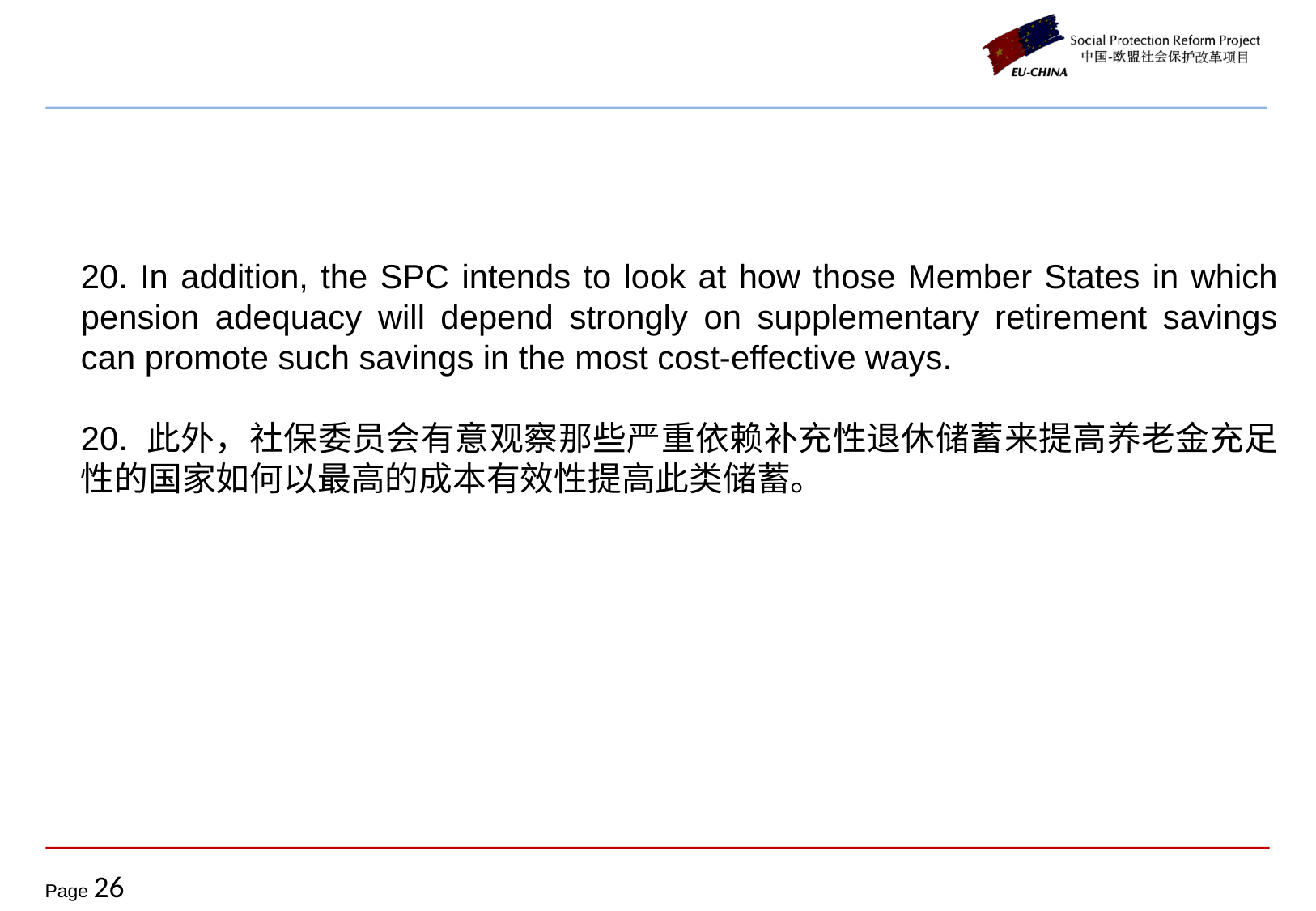

20. In addition, the SPC intends to look at how those Member States in which pension adequacy will depend strongly on supplementary retirement savings can promote such savings in the most cost-effective ways.

20. 此外，社保委员会有意观察那些严重依赖补充性退休储蓄来提高养老金充足性的国家如何以最高的成本有效性提高此类储蓄。